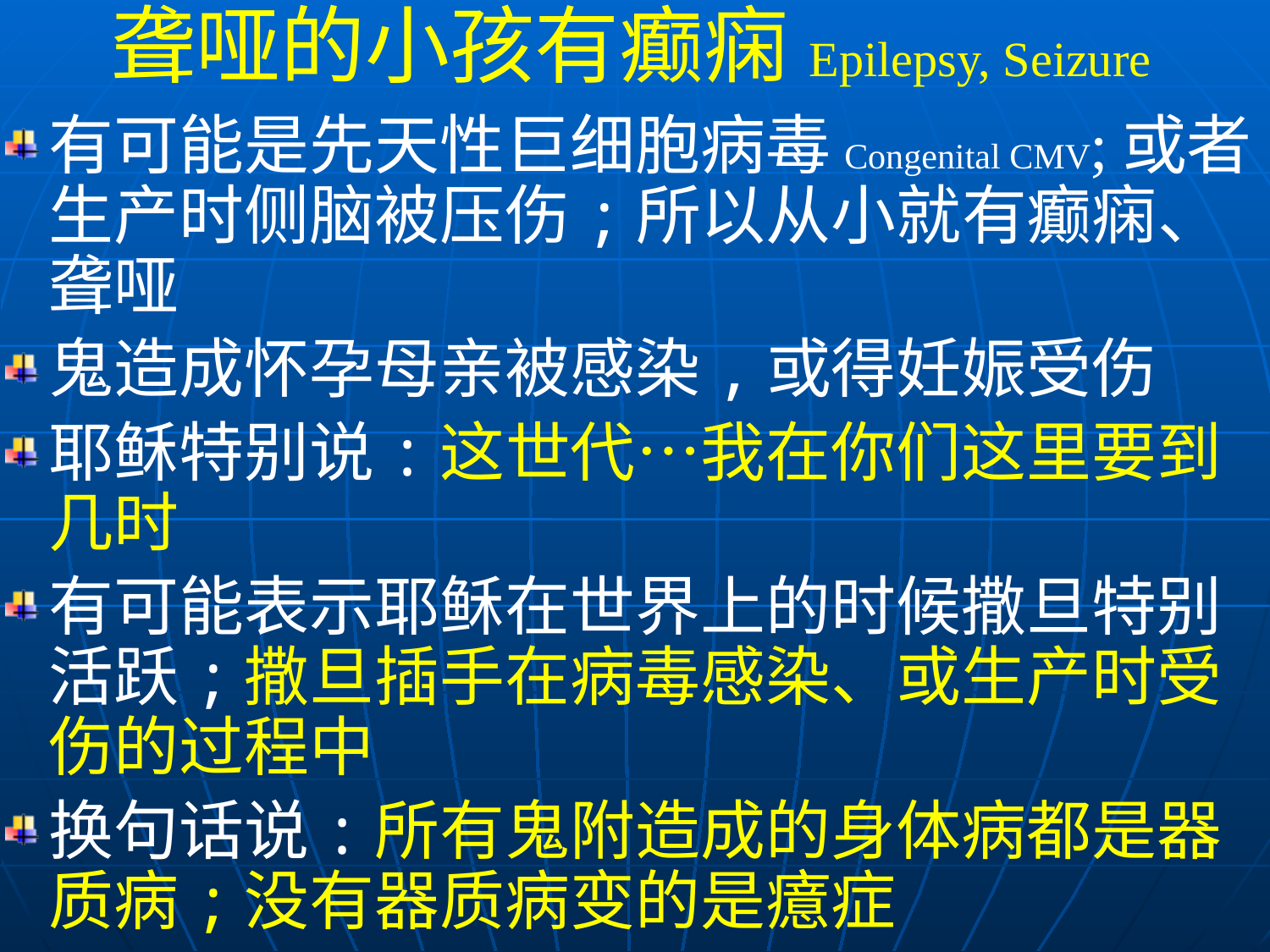

聋哑的小孩有癫痫Epilepsy, Seizure
有可能是先天性巨细胞病毒Congenital CMV;或者生产时侧脑被压伤;所以从小就有癫痫、聋哑
鬼造成怀孕母亲被感染,或得妊娠受伤
耶稣特别说:这世代…我在你们这里要到几时
有可能表示耶稣在世界上的时候撒旦特别活跃;撒旦插手在病毒感染、或生产时受伤的过程中
换句话说:所有鬼附造成的身体病都是器质病;没有器质病变的是癔症